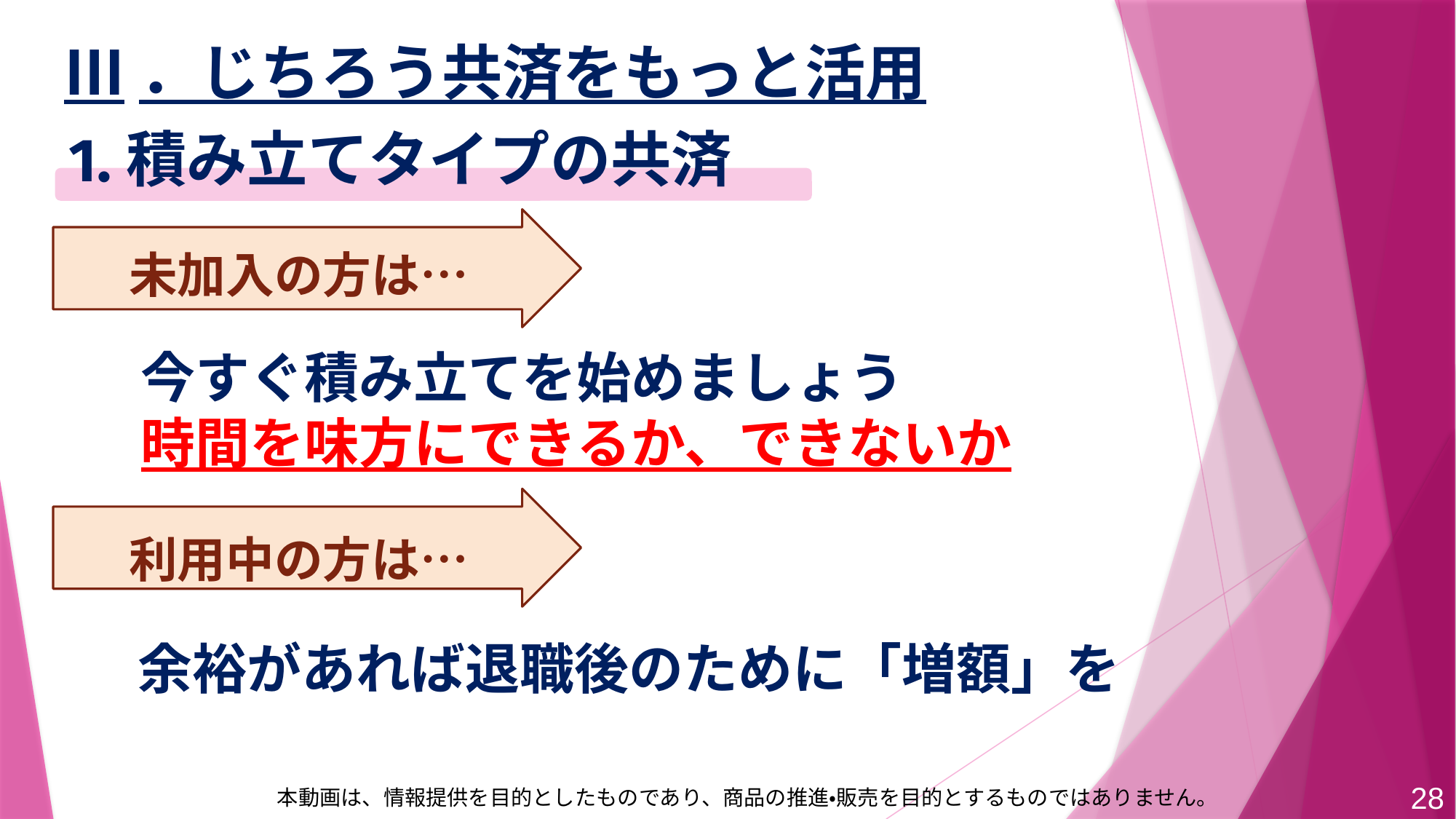

Ⅲ．じちろう共済をもっと活用
1.積み立てタイプの共済

未加入の方は…
今すぐ積み立てを始めましょう
時間を味方にできるか、できないか

利用中の方は…
余裕があれば退職後のために「増額」を
28
本動画は、情報提供を目的としたものであり、商品の推進・販売を目的とするものではありません。